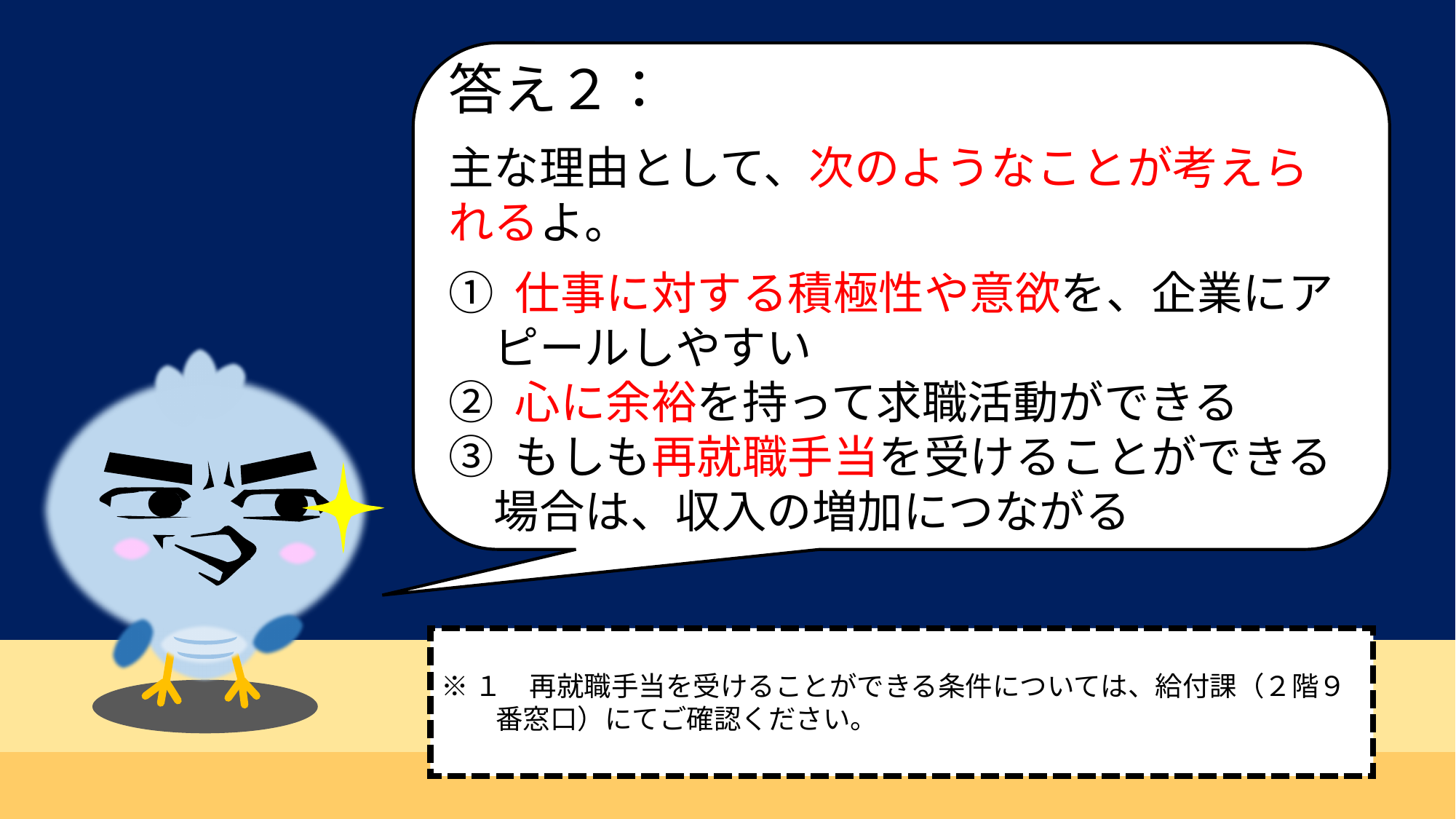

答え２：

主な理由として、次のようなことが考えられるよ。

① 仕事に対する積極性や意欲を、企業にア
　ピールしやすい
② 心に余裕を持って求職活動ができる
③ もしも再就職手当を受けることができる
　場合は、収入の増加につながる

※１　再就職手当を受けることができる条件については、給付課（２階９
　　番窓口）にてご確認ください。